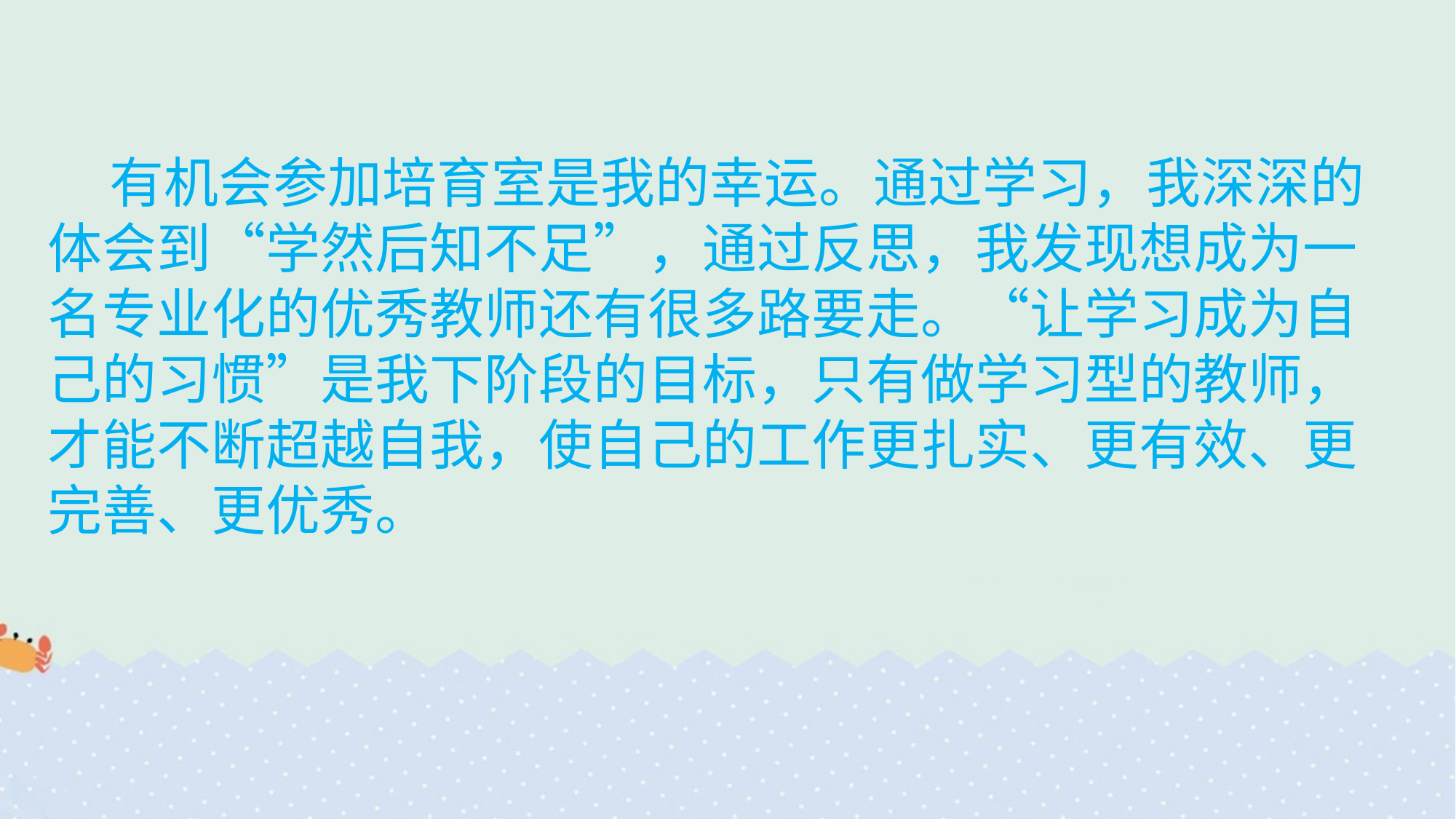

有机会参加培育室是我的幸运。通过学习，我深深的体会到“学然后知不足”，通过反思，我发现想成为一名专业化的优秀教师还有很多路要走。“让学习成为自己的习惯”是我下阶段的目标，只有做学习型的教师，才能不断超越自我，使自己的工作更扎实、更有效、更完善、更优秀。